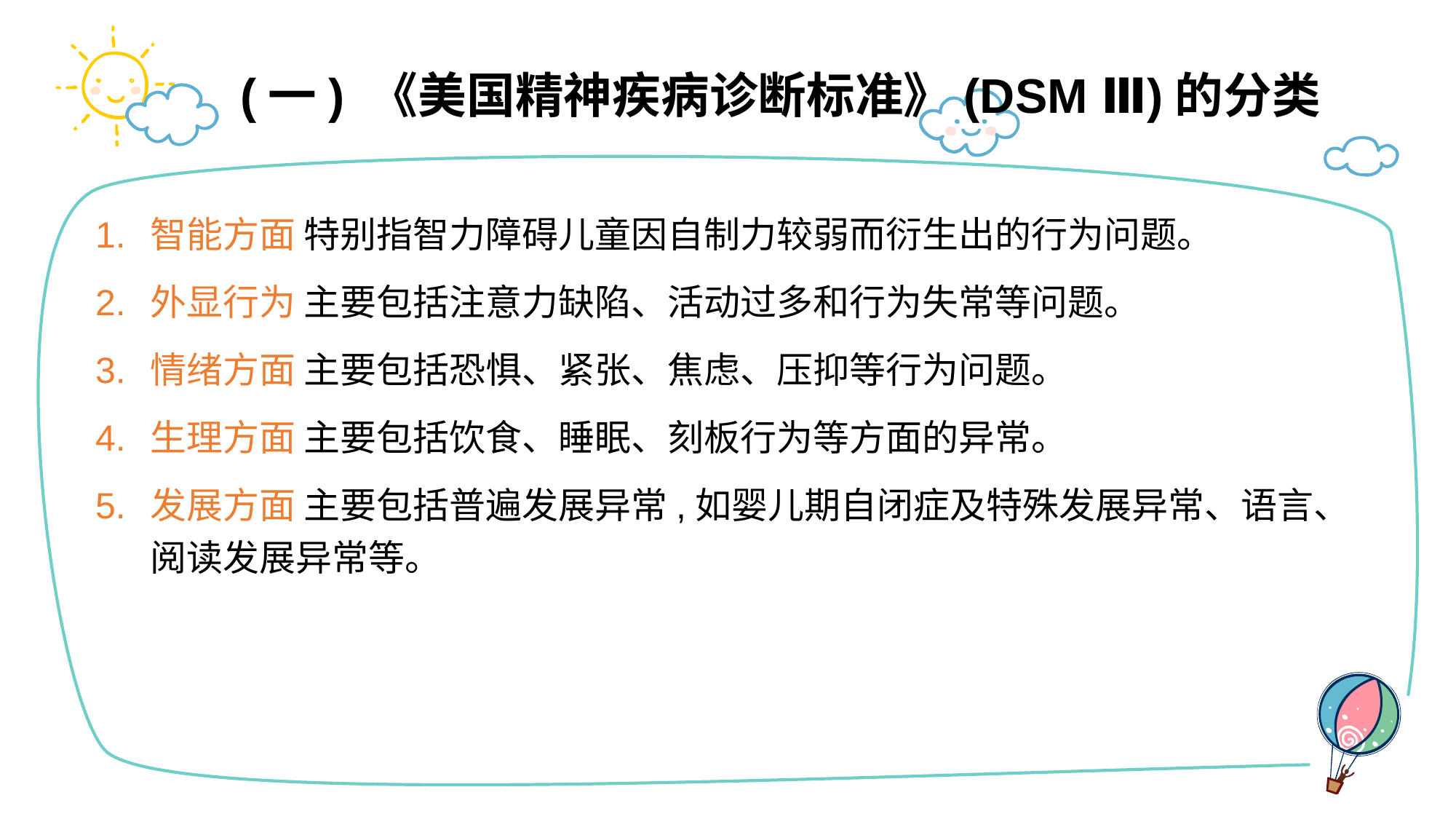

# (一) 《美国精神疾病诊断标准》(DSM Ⅲ)的分类
智能方面 特别指智力障碍儿童因自制力较弱而衍生出的行为问题。
外显行为 主要包括注意力缺陷、活动过多和行为失常等问题。
情绪方面 主要包括恐惧、紧张、焦虑、压抑等行为问题。
生理方面 主要包括饮食、睡眠、刻板行为等方面的异常。
发展方面 主要包括普遍发展异常,如婴儿期自闭症及特殊发展异常、语言、阅读发展异常等。